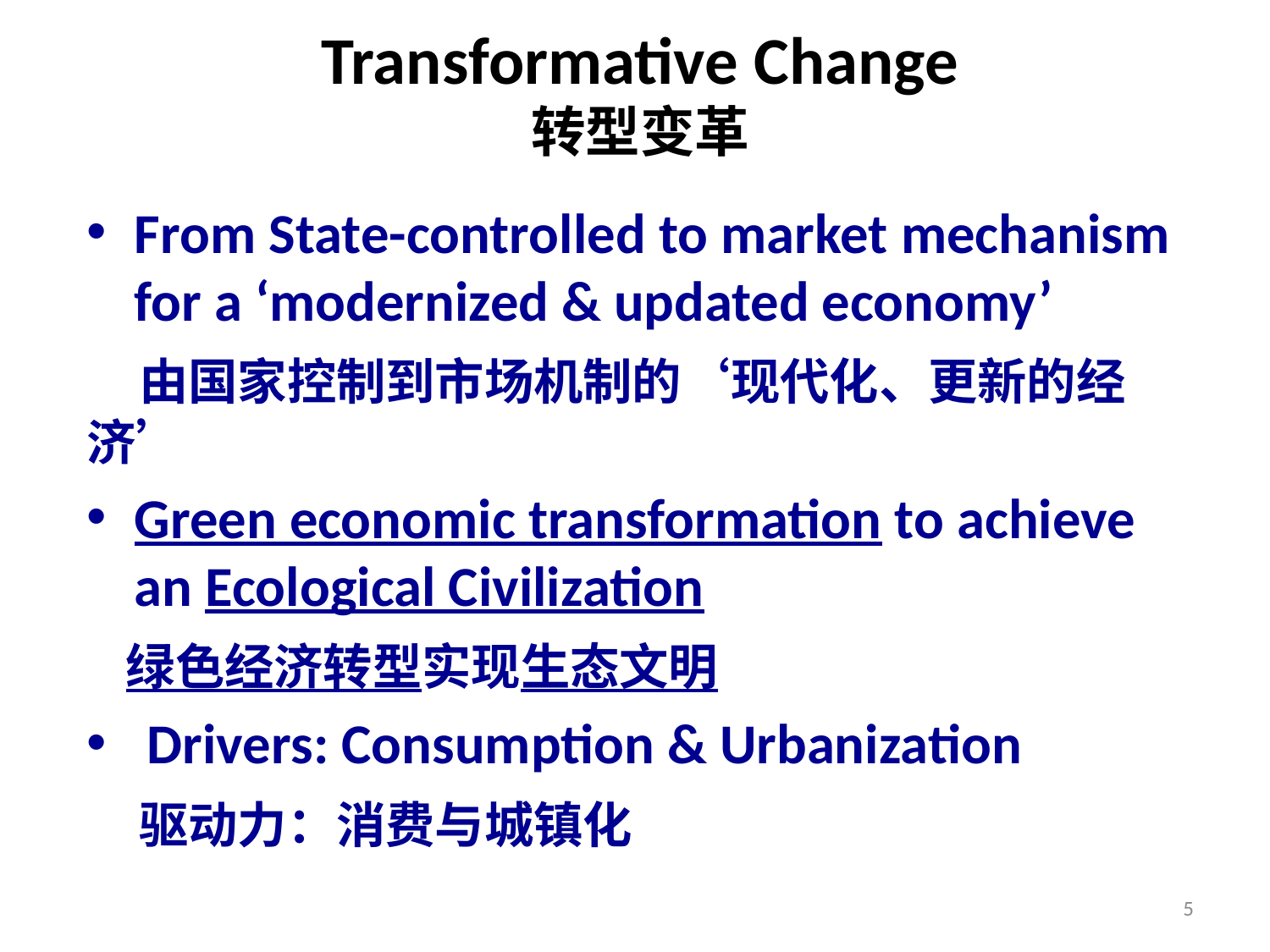

# Transformative Change 转型变革
From State-controlled to market mechanism for a ‘modernized & updated economy’
   由国家控制到市场机制的‘现代化、更新的经济’
Green economic transformation to achieve an Ecological Civilization
  绿色经济转型实现生态文明
 Drivers: Consumption & Urbanization
   驱动力：消费与城镇化

5